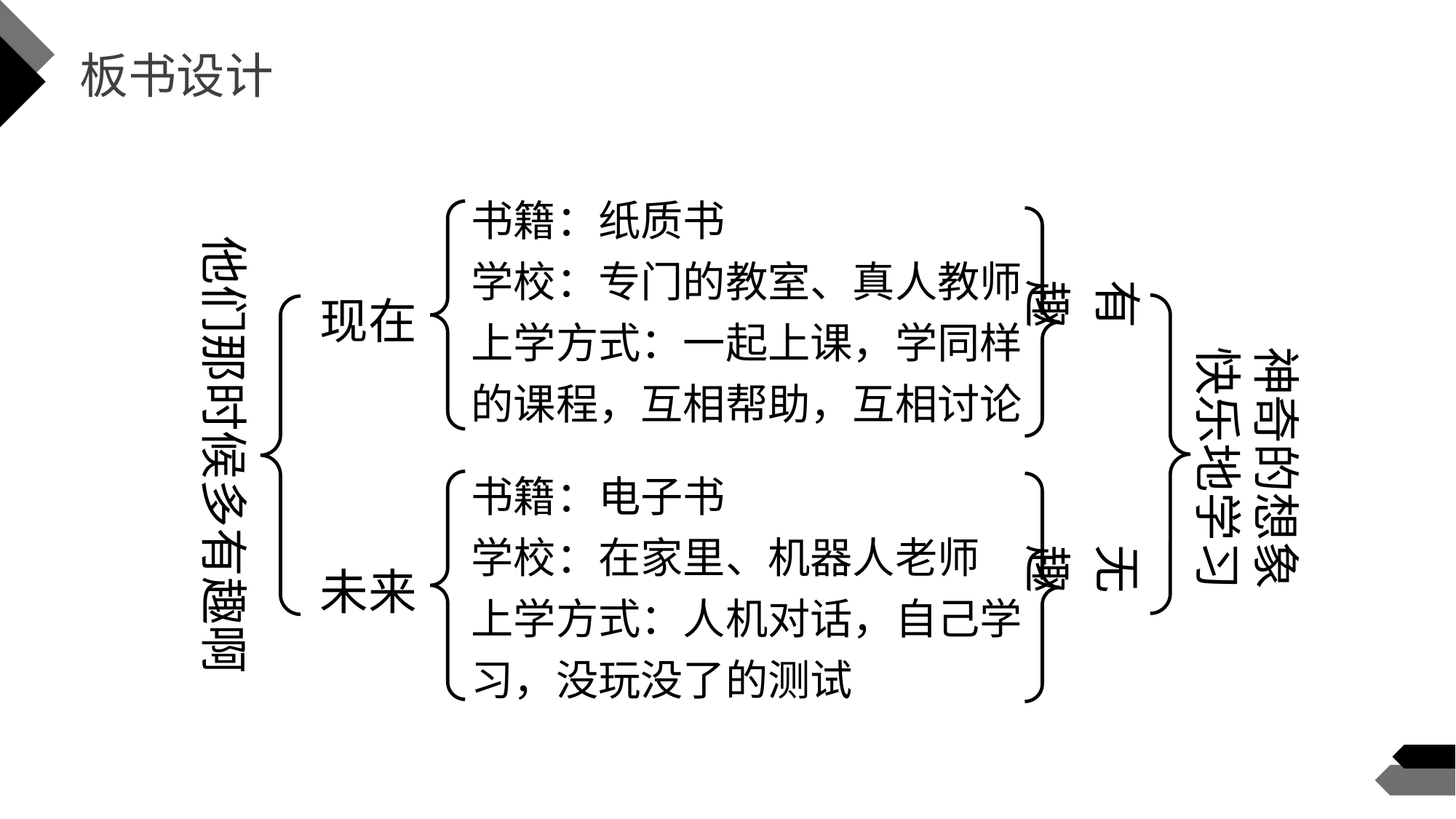

板书设计
书籍：纸质书
学校：专门的教室、真人教师
上学方式：一起上课，学同样的课程，互相帮助，互相讨论

他们那时候多有趣啊
有趣
现在

神奇的想象
快乐地学习
书籍：电子书
学校：在家里、机器人老师
上学方式：人机对话，自己学习，没玩没了的测试

无趣
未来